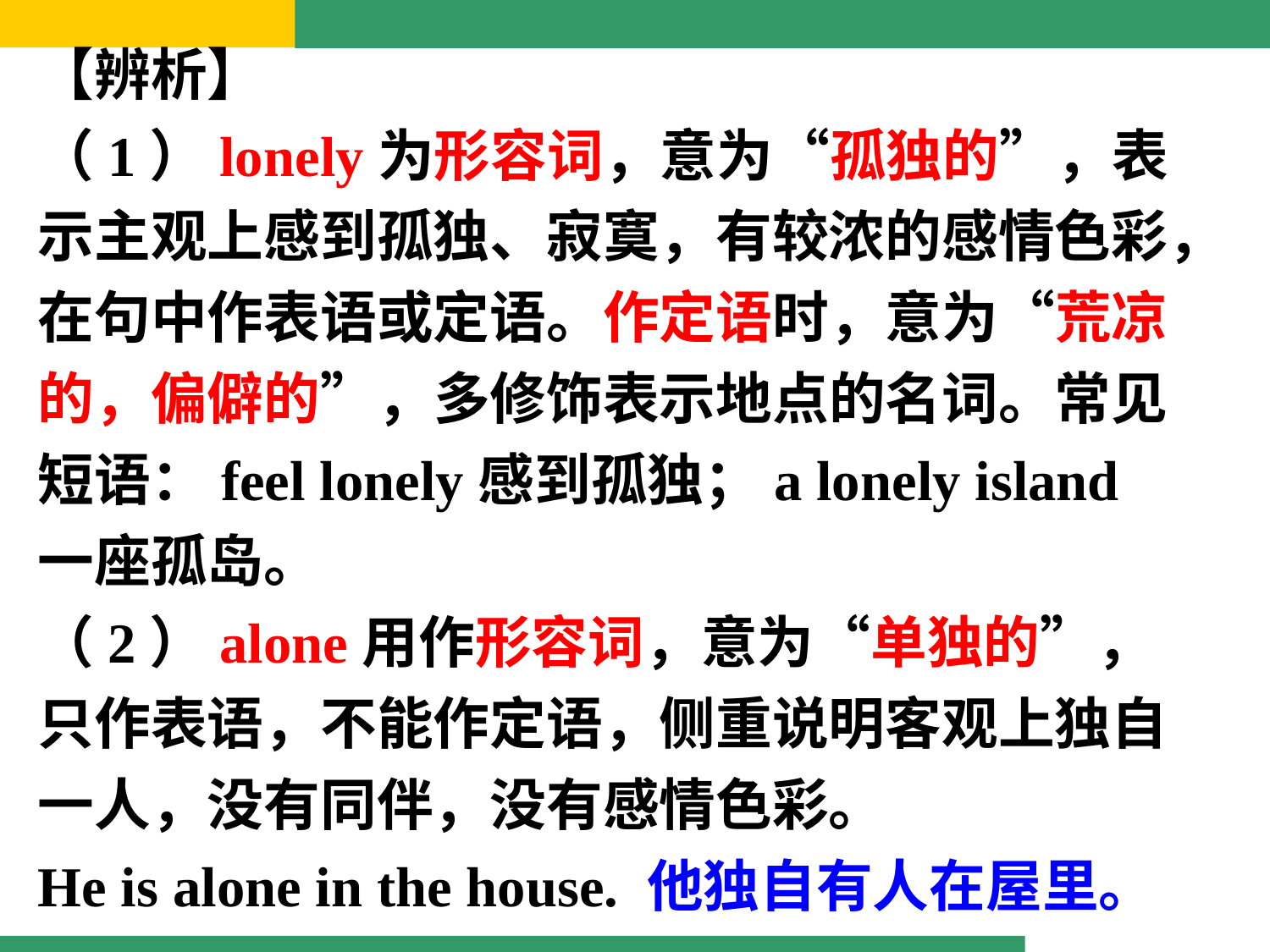

【辨析】
（1）lonely为形容词，意为“孤独的”，表示主观上感到孤独、寂寞，有较浓的感情色彩，在句中作表语或定语。作定语时，意为“荒凉的，偏僻的”，多修饰表示地点的名词。常见短语：feel lonely感到孤独；a lonely island 一座孤岛。
（2）alone用作形容词，意为“单独的”，只作表语，不能作定语，侧重说明客观上独自一人，没有同伴，没有感情色彩。
He is alone in the house. 他独自有人在屋里。